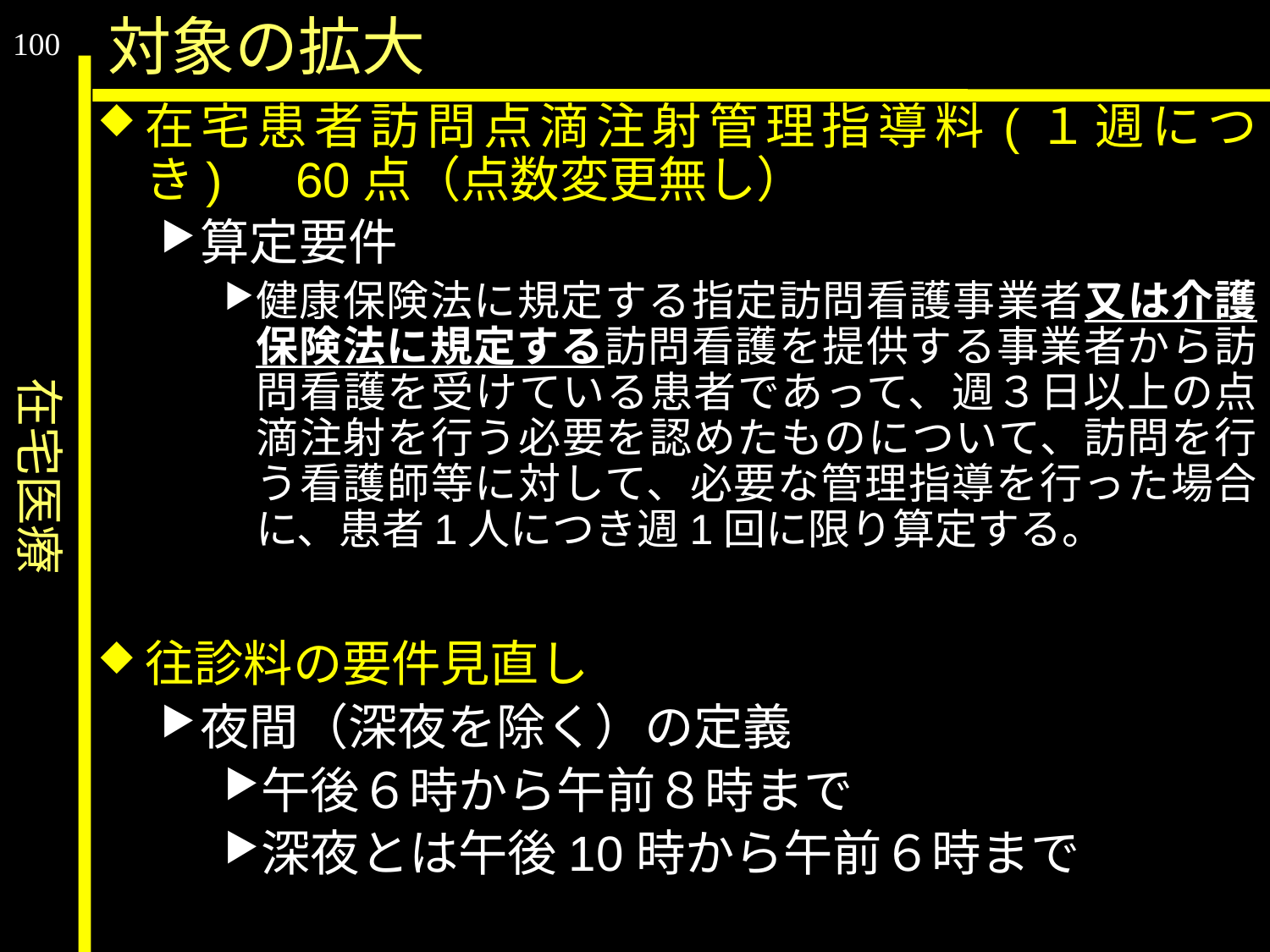

在宅医療
対象の拡大
100

在宅患者訪問点滴注射管理指導料(１週につき)　60点（点数変更無し）
算定要件
健康保険法に規定する指定訪問看護事業者又は介護保険法に規定する訪問看護を提供する事業者から訪問看護を受けている患者であって、週３日以上の点滴注射を行う必要を認めたものについて、訪問を行う看護師等に対して、必要な管理指導を行った場合に、患者1人につき週1回に限り算定する。

往診料の要件見直し
夜間（深夜を除く）の定義
午後６時から午前８時まで
深夜とは午後10時から午前６時まで